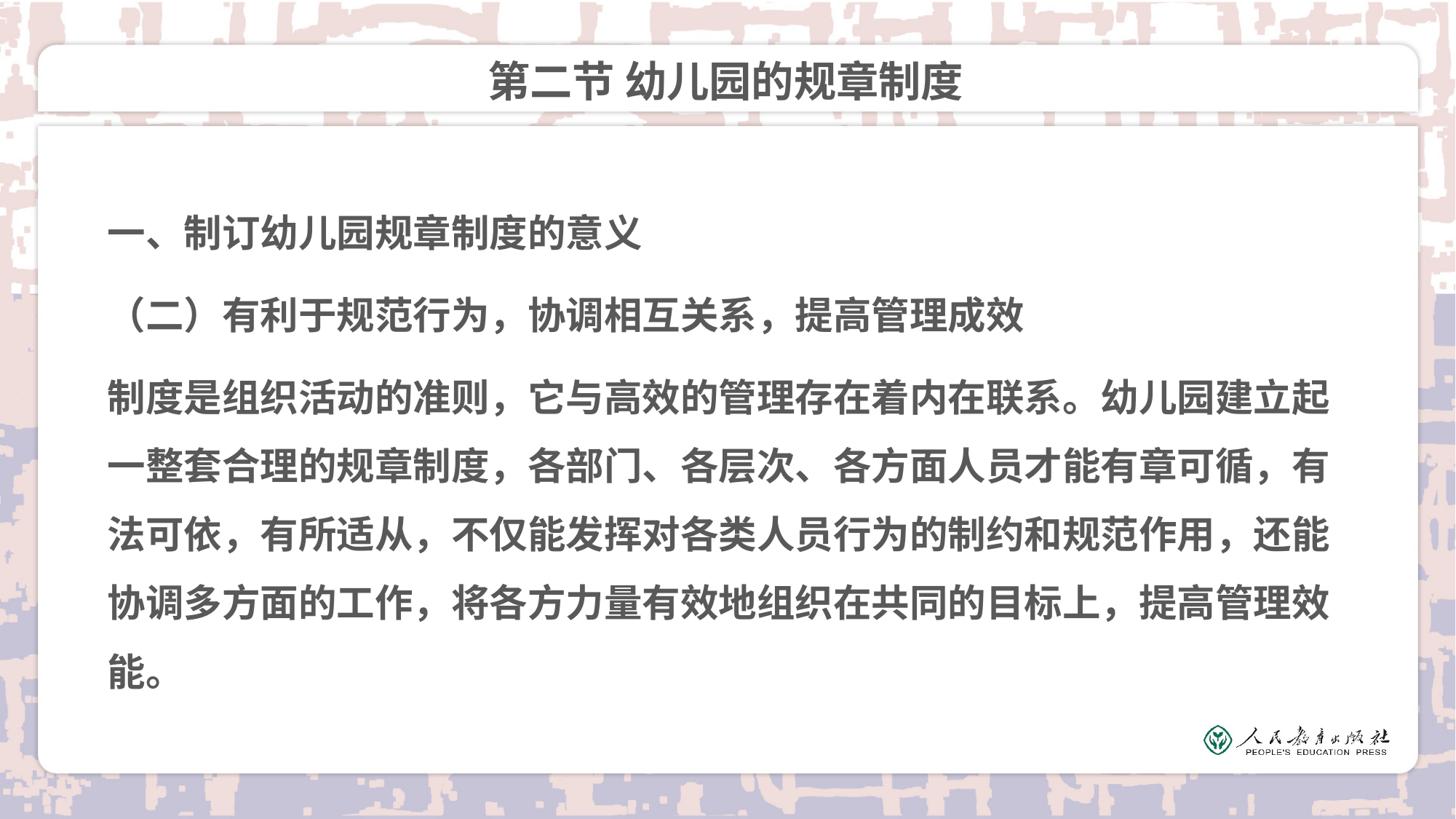

# 第二节 幼儿园的规章制度
一、制订幼儿园规章制度的意义
（二）有利于规范行为，协调相互关系，提高管理成效
制度是组织活动的准则，它与高效的管理存在着内在联系。幼儿园建立起一整套合理的规章制度，各部门、各层次、各方面人员才能有章可循，有法可依，有所适从，不仅能发挥对各类人员行为的制约和规范作用，还能协调多方面的工作，将各方力量有效地组织在共同的目标上，提高管理效能。